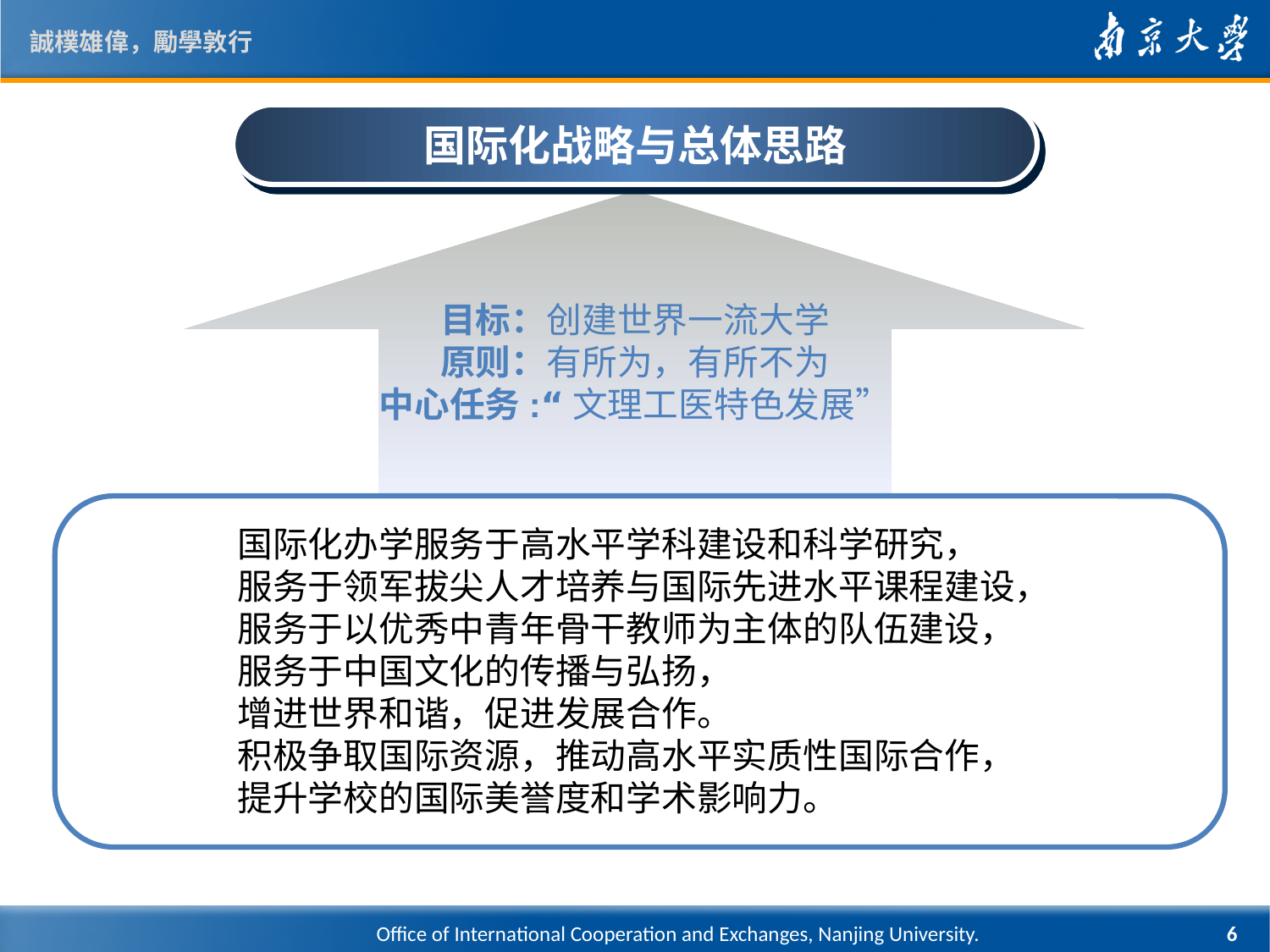

国际化战略与总体思路
目标：创建世界一流大学
原则：有所为，有所不为
中心任务:“文理工医特色发展”

国际化办学服务于高水平学科建设和科学研究，
服务于领军拔尖人才培养与国际先进水平课程建设，
服务于以优秀中青年骨干教师为主体的队伍建设，
服务于中国文化的传播与弘扬，
增进世界和谐，促进发展合作。
积极争取国际资源，推动高水平实质性国际合作，
提升学校的国际美誉度和学术影响力。